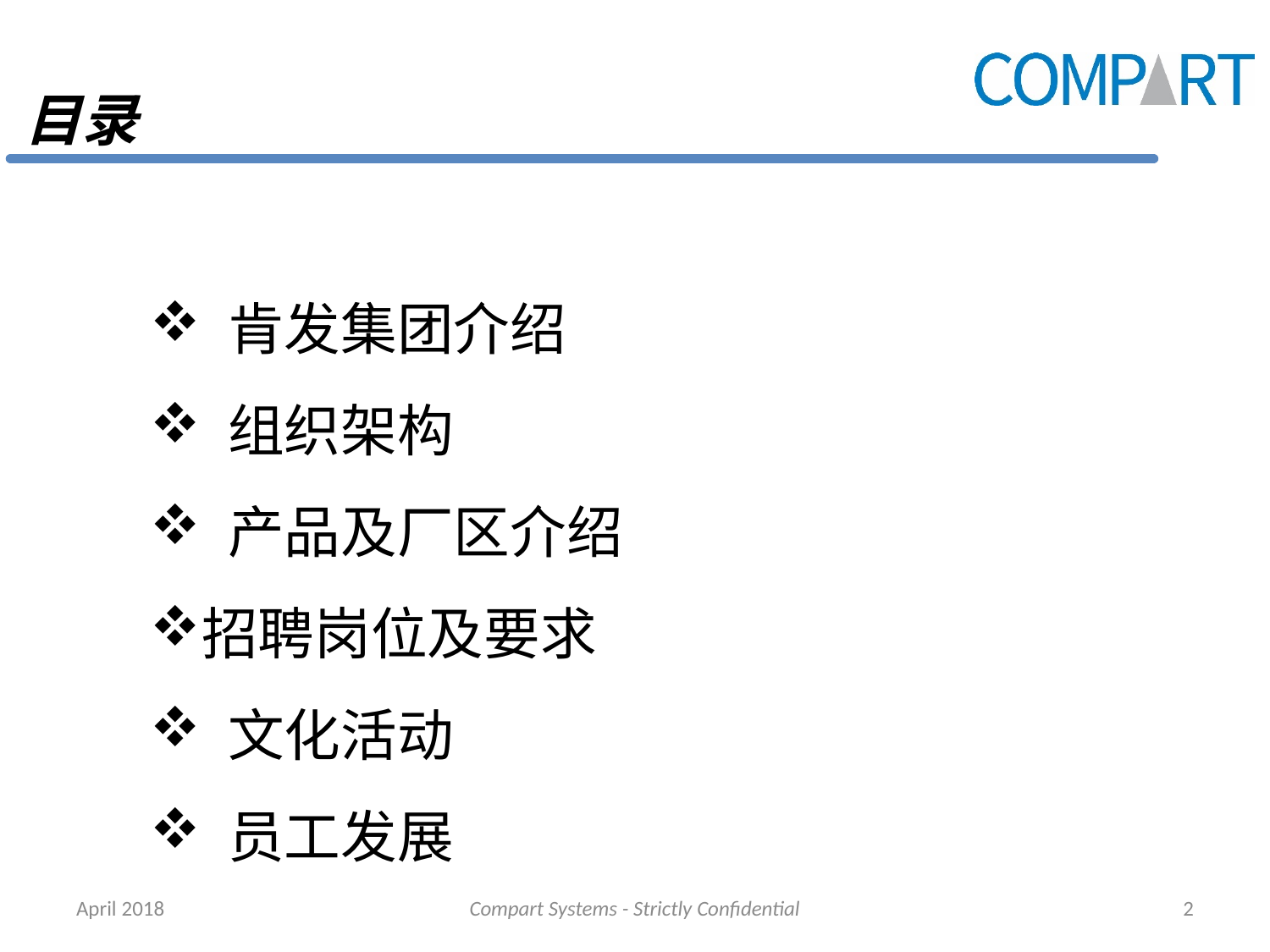

# 目录
 肯发集团介绍
 组织架构
 产品及厂区介绍
招聘岗位及要求
 文化活动
 员工发展
April 2018
Compart Systems - Strictly Confidential
2